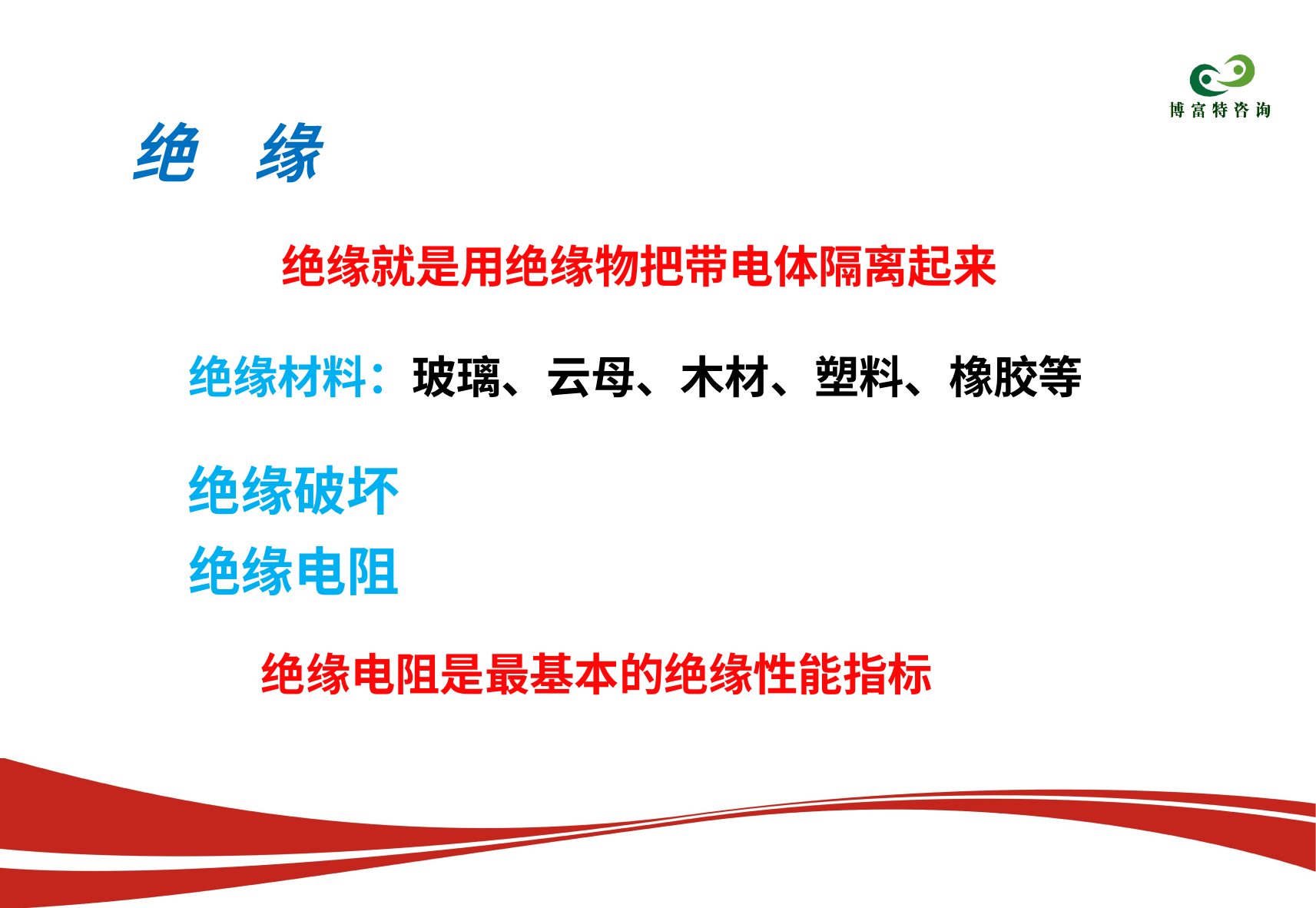

21
绝    缘
绝缘就是用绝缘物把带电体隔离起来
绝缘材料：玻璃、云母、木材、塑料、橡胶等
绝缘破坏
绝缘电阻
　　绝缘电阻是最基本的绝缘性能指标